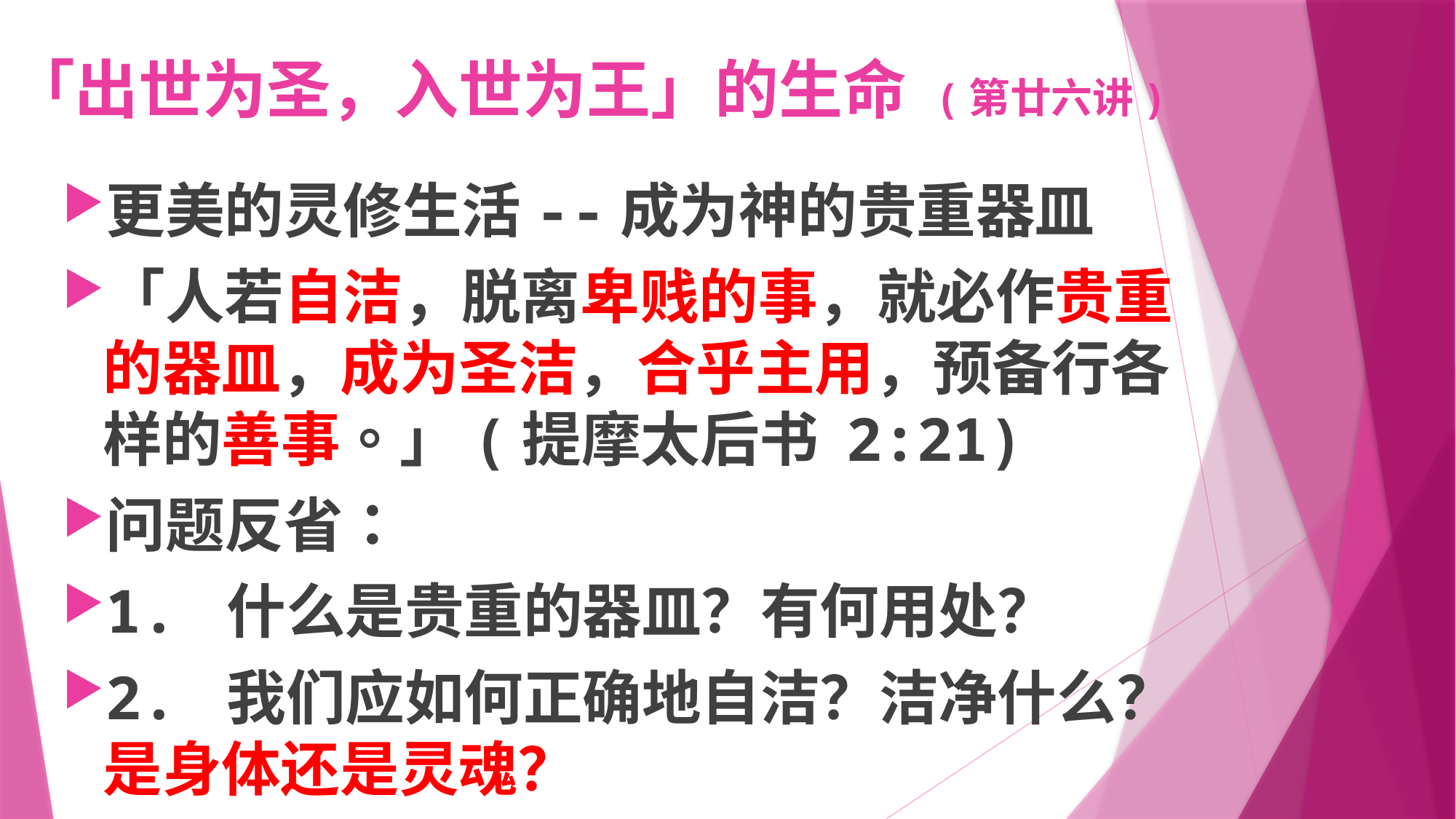

# 「出世为圣，入世为王」的生命 (第廿六讲)
更美的灵修生活--成为神的贵重器皿
「人若自洁，脱离卑贱的事，就必作贵重的器皿，成为圣洁，合乎主用，预备行各样的善事。」(提摩太后书 2:21)
问题反省：
1. 什么是贵重的器皿？有何用处？
2. 我们应如何正确地自洁？洁净什么？是身体还是灵魂？